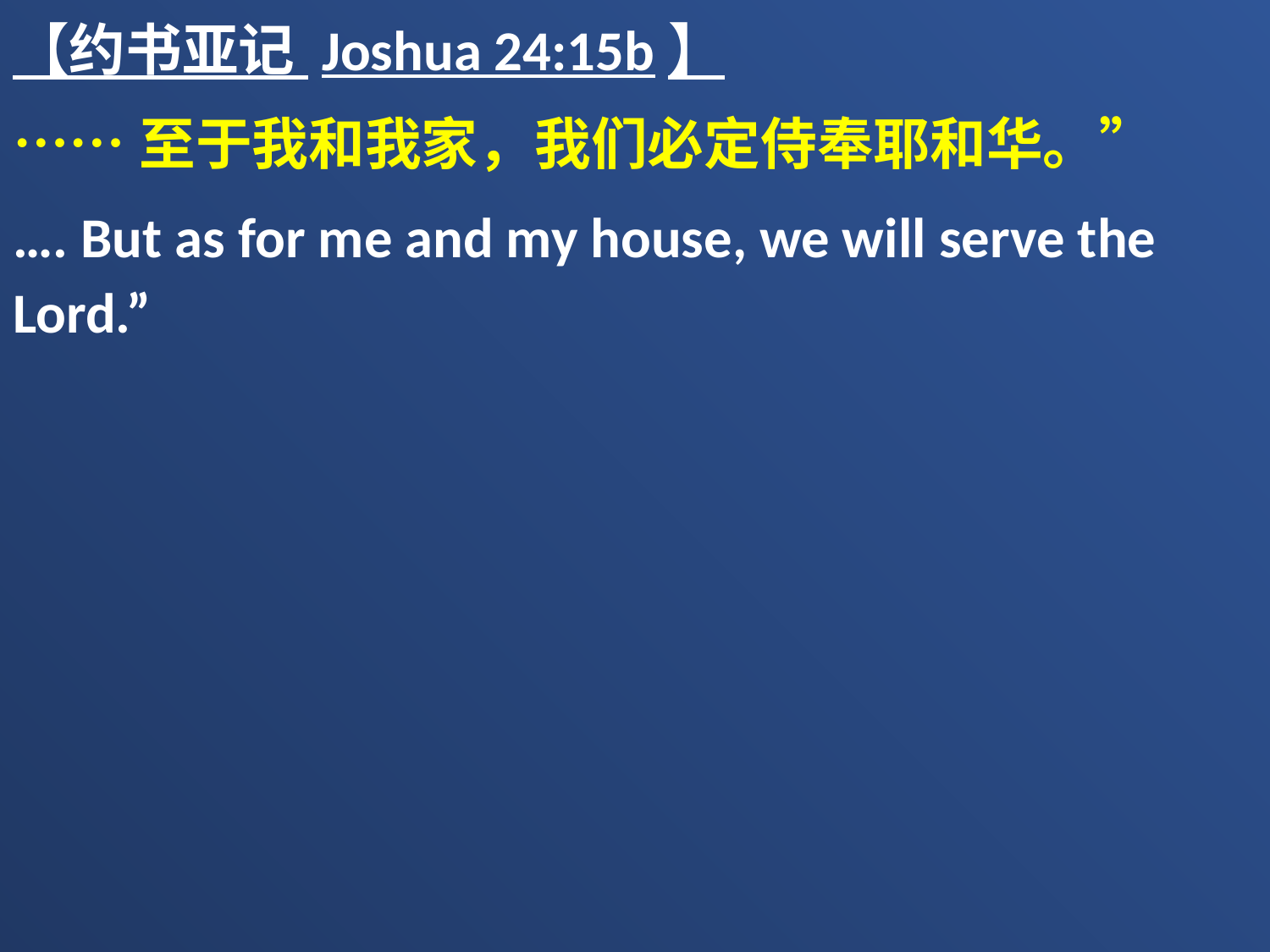

【约书亚记 Joshua 24:15b】
……至于我和我家，我们必定侍奉耶和华。”
…. But as for me and my house, we will serve the Lord.”